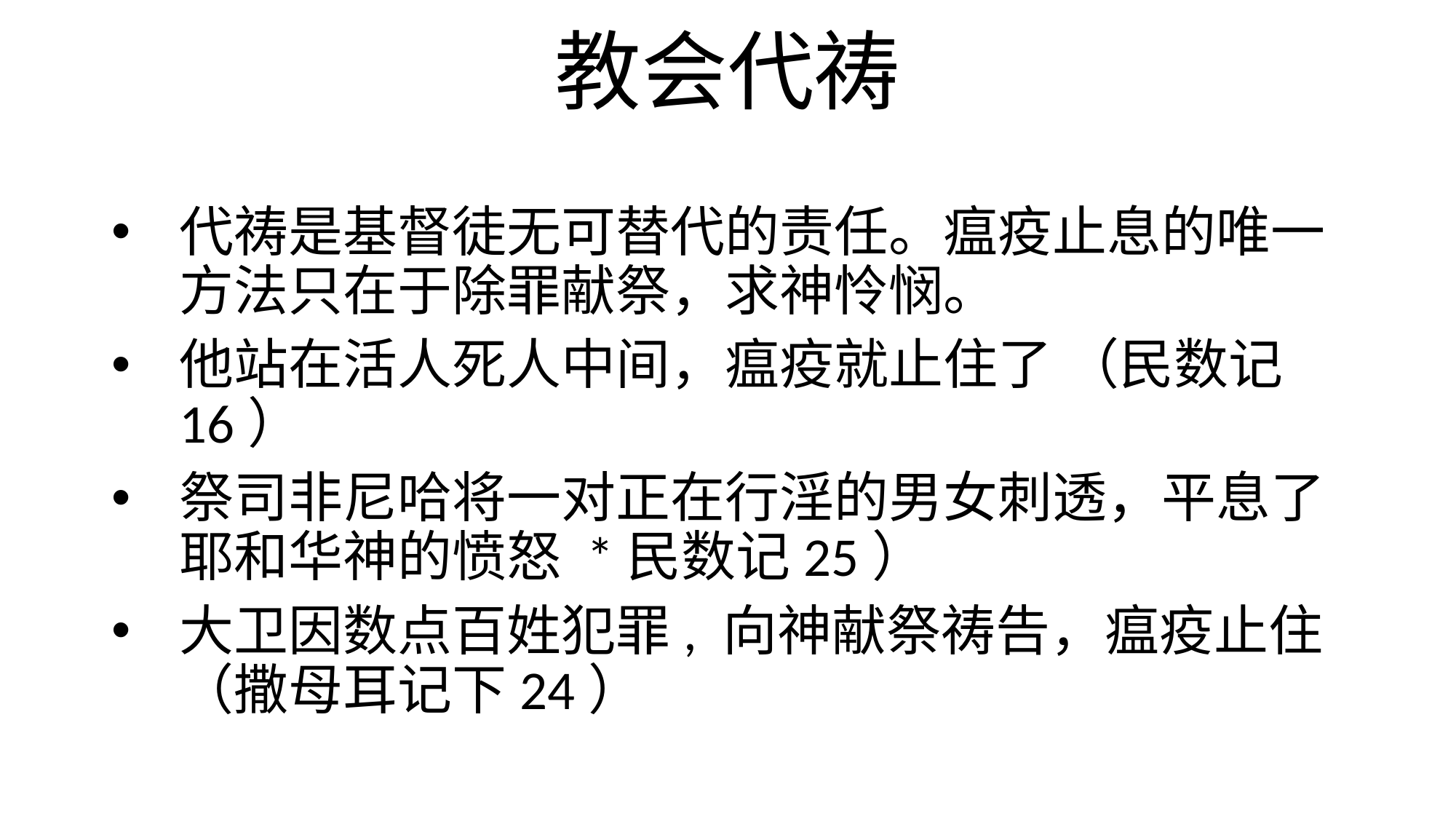

# 教会代祷
代祷是基督徒无可替代的责任。瘟疫止息的唯一方法只在于除罪献祭，求神怜悯。
他站在活人死人中间，瘟疫就止住了 （民数记16）
祭司非尼哈将一对正在行淫的男女刺透，平息了耶和华神的愤怒 *民数记25）
大卫因数点百姓犯罪, 向神献祭祷告，瘟疫止住（撒母耳记下24）